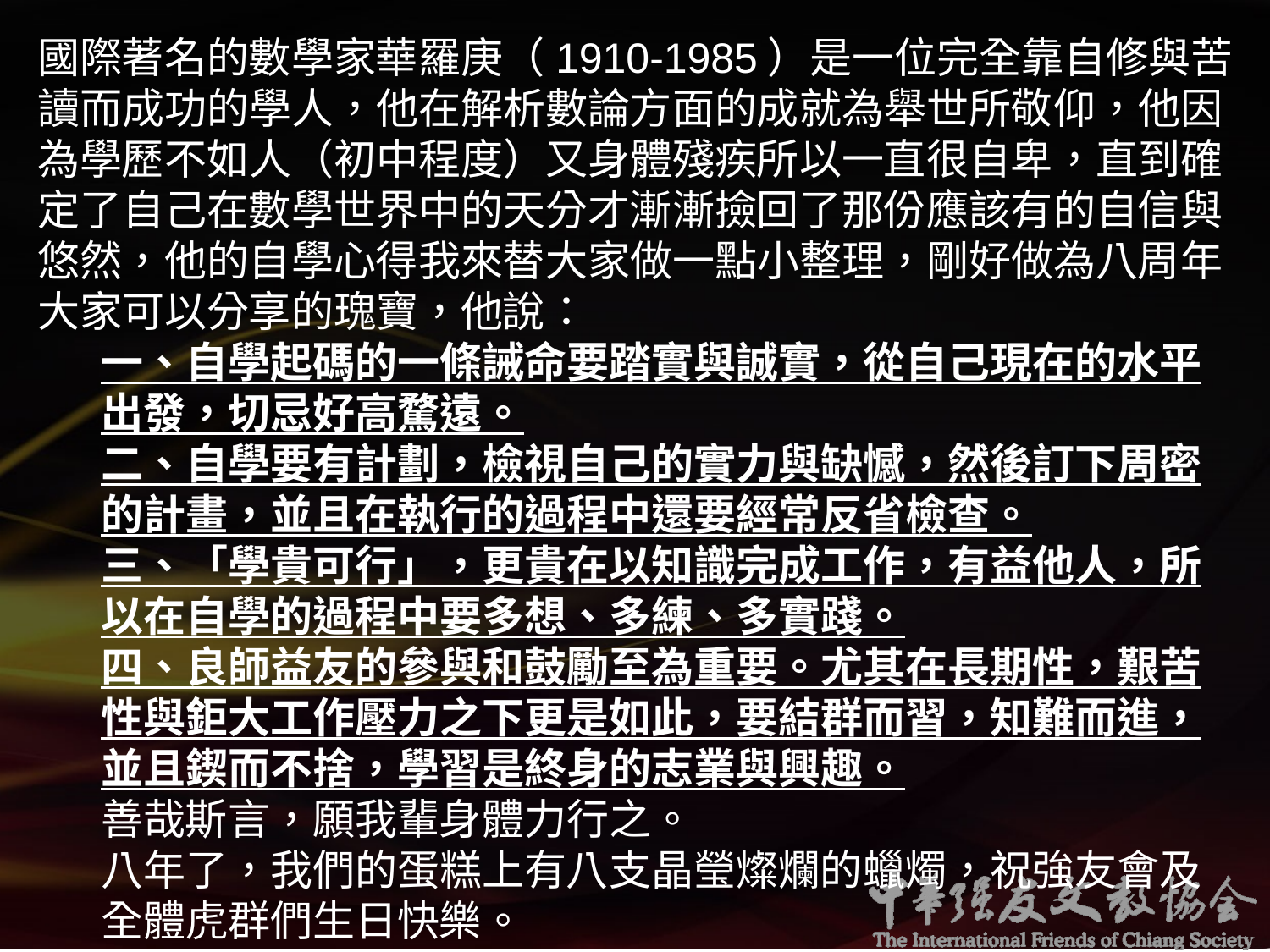

國際著名的數學家華羅庚（1910-1985）是一位完全靠自修與苦讀而成功的學人，他在解析數論方面的成就為舉世所敬仰，他因為學歷不如人（初中程度）又身體殘疾所以一直很自卑，直到確定了自己在數學世界中的天分才漸漸撿回了那份應該有的自信與悠然，他的自學心得我來替大家做一點小整理，剛好做為八周年大家可以分享的瑰寶，他說：
一、自學起碼的一條誡命要踏實與誠實，從自己現在的水平出發，切忌好高騖遠。
二、自學要有計劃，檢視自己的實力與缺憾，然後訂下周密的計畫，並且在執行的過程中還要經常反省檢查。
三、「學貴可行」，更貴在以知識完成工作，有益他人，所以在自學的過程中要多想、多練、多實踐。
四、良師益友的參與和鼓勵至為重要。尤其在長期性，艱苦性與鉅大工作壓力之下更是如此，要結群而習，知難而進，並且鍥而不捨，學習是終身的志業與興趣。
善哉斯言，願我輩身體力行之。
八年了，我們的蛋糕上有八支晶瑩燦爛的蠟燭，祝強友會及全體虎群們生日快樂。